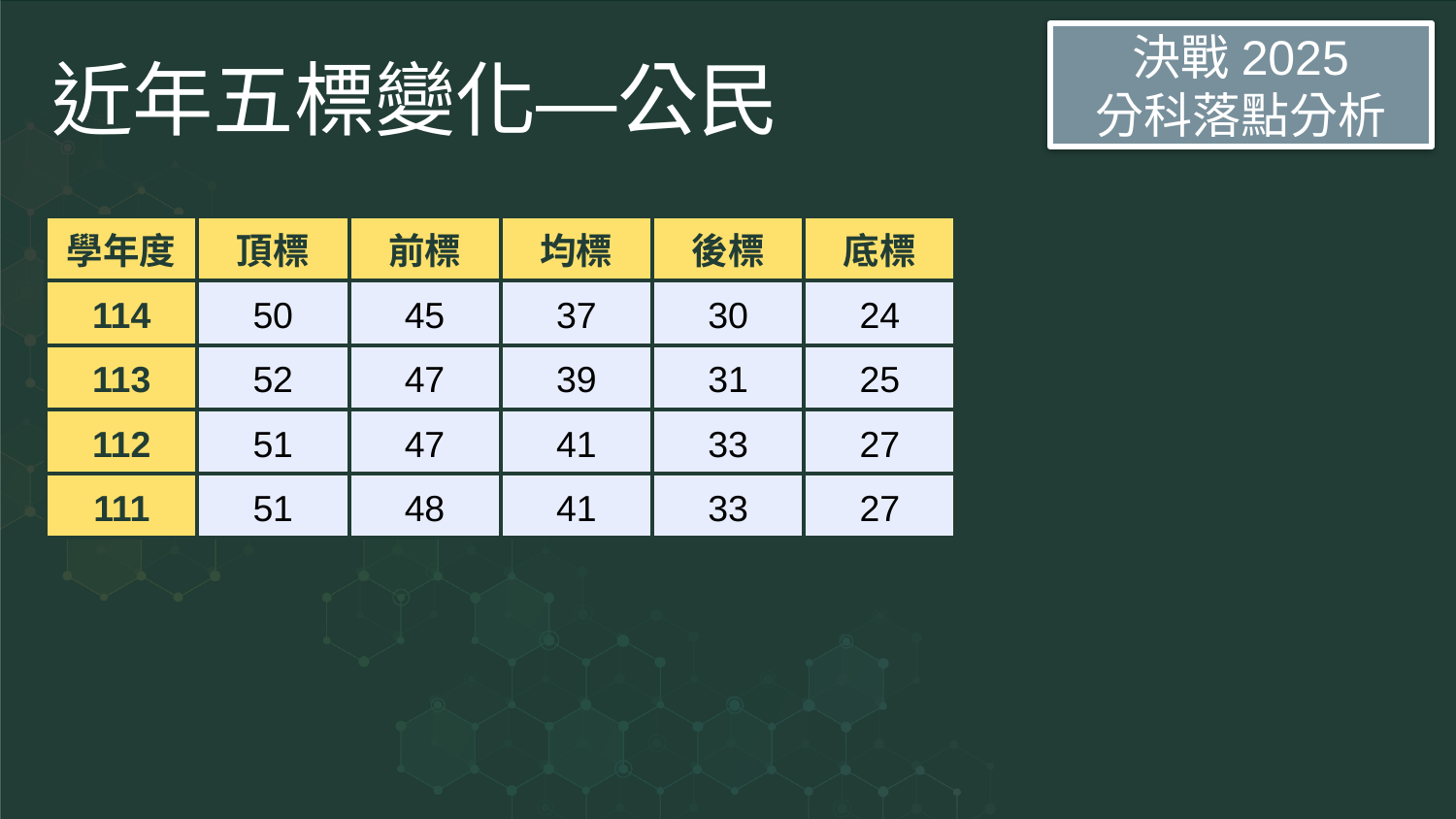

決戰2025
分科落點分析
# 近年五標變化—公民
| 學年度 | 頂標 | 前標 | 均標 | 後標 | 底標 |
| --- | --- | --- | --- | --- | --- |
| 114 | 50 | 45 | 37 | 30 | 24 |
| 113 | 52 | 47 | 39 | 31 | 25 |
| 112 | 51 | 47 | 41 | 33 | 27 |
| 111 | 51 | 48 | 41 | 33 | 27 |